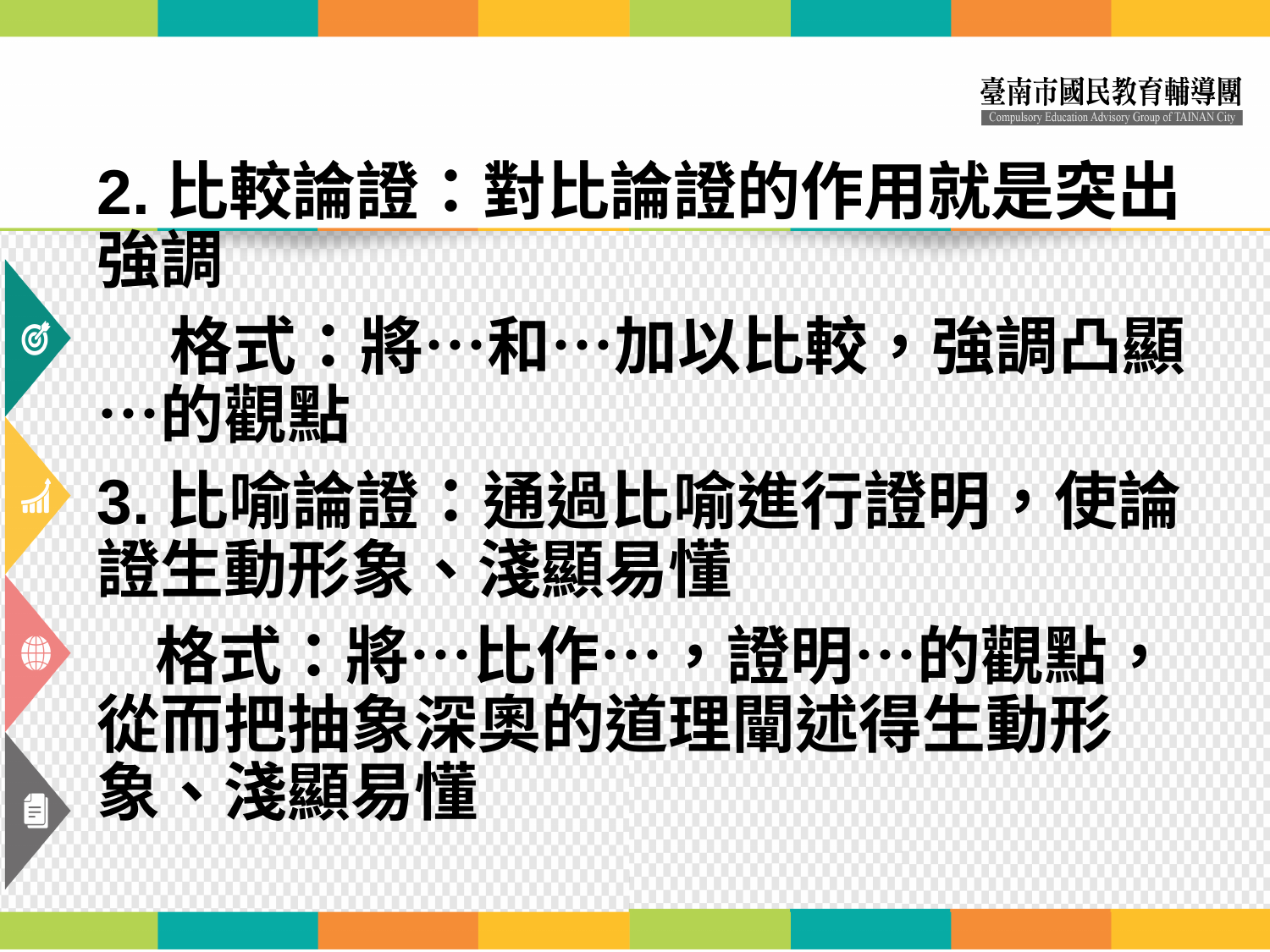

2.比較論證：對比論證的作用就是突出強調
    格式：將…和…加以比較，強調凸顯…的觀點
3.比喻論證：通過比喻進行證明，使論證生動形象、淺顯易懂
   格式：將…比作…，證明…的觀點，從而把抽象深奧的道理闡述得生動形象、淺顯易懂